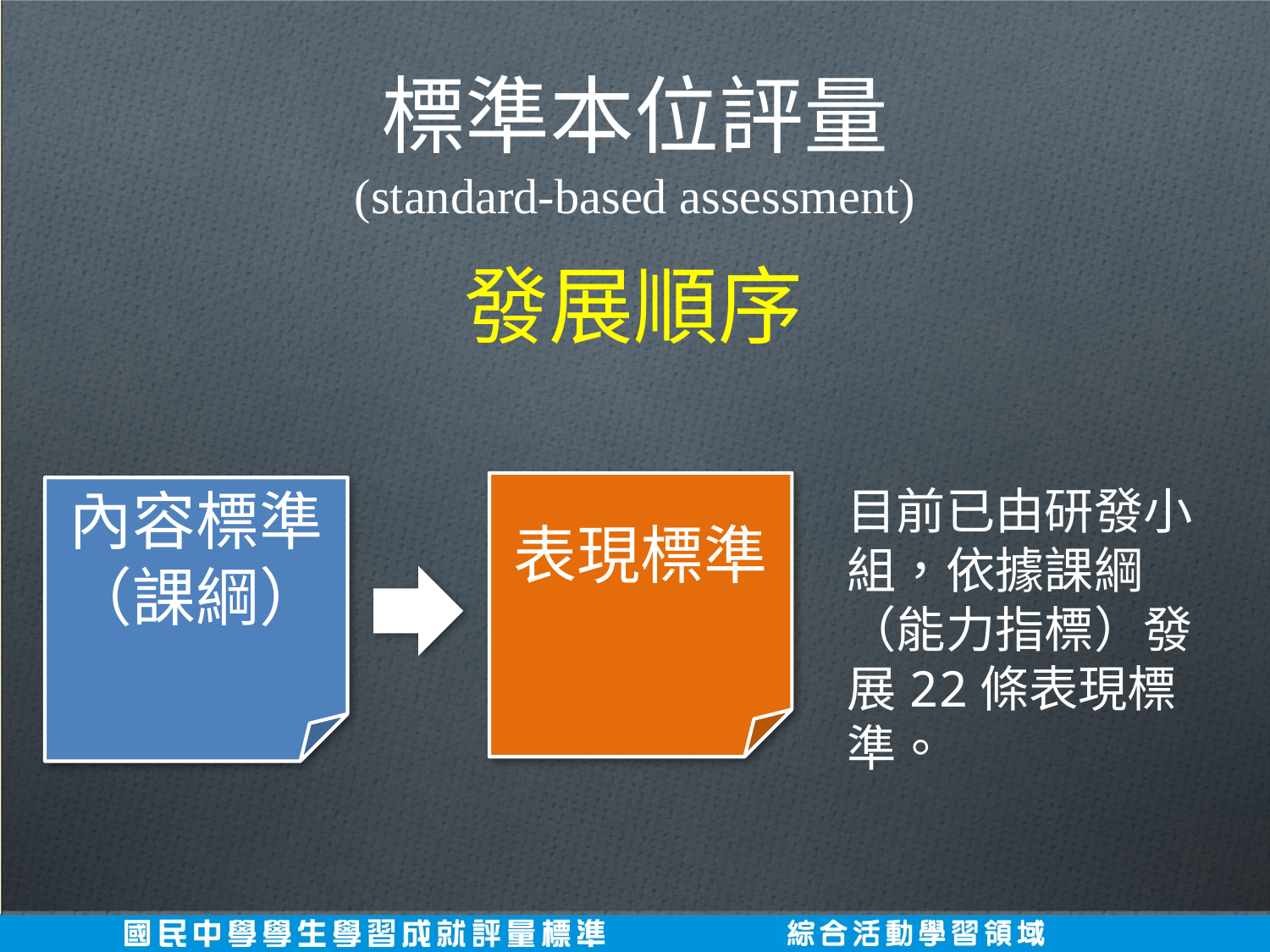

標準本位評量
(standard-based assessment)
發展順序
表現標準

目前已由研發小組，依據課綱（能力指標）發展22條表現標準。
內容標準
（課綱）